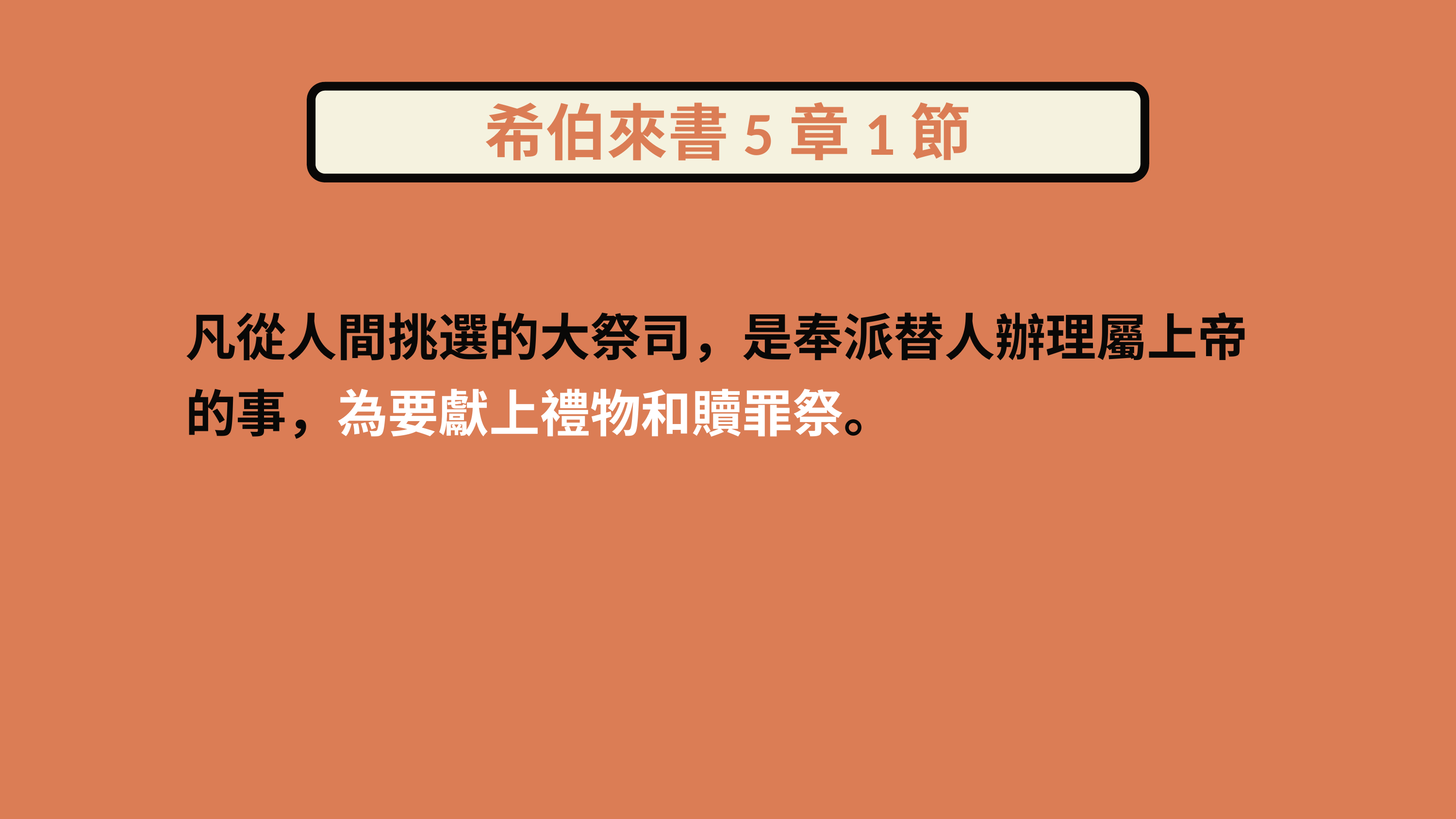

希伯來書5章1節
凡從人間挑選的大祭司，是奉派替人辦理屬上帝的事，為要獻上禮物和贖罪祭。